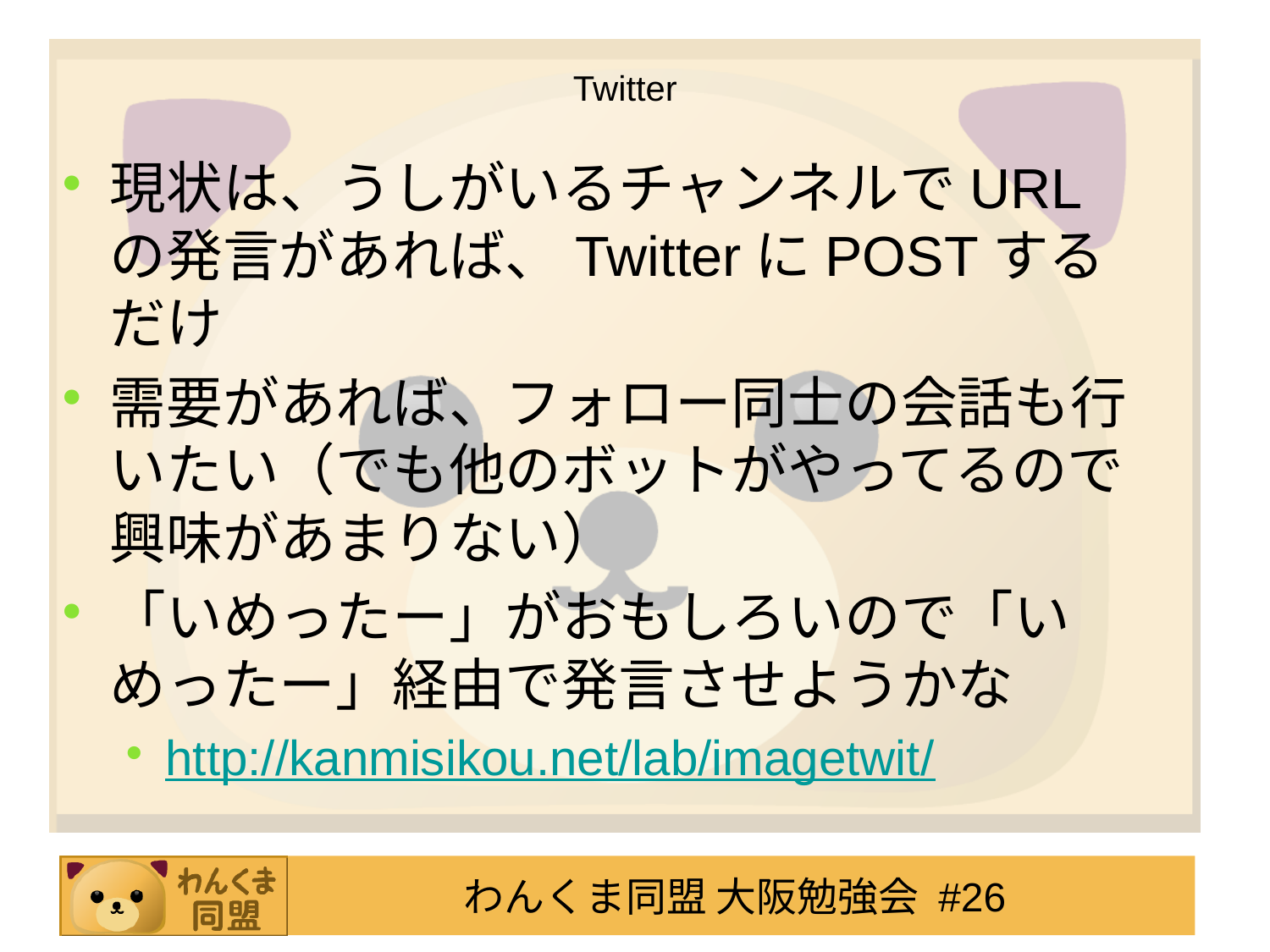

Twitter
現状は、うしがいるチャンネルでURLの発言があれば、TwitterにPOSTするだけ
需要があれば、フォロー同士の会話も行いたい（でも他のボットがやってるので興味があまりない）
「いめったー」がおもしろいので「いめったー」経由で発言させようかな
http://kanmisikou.net/lab/imagetwit/